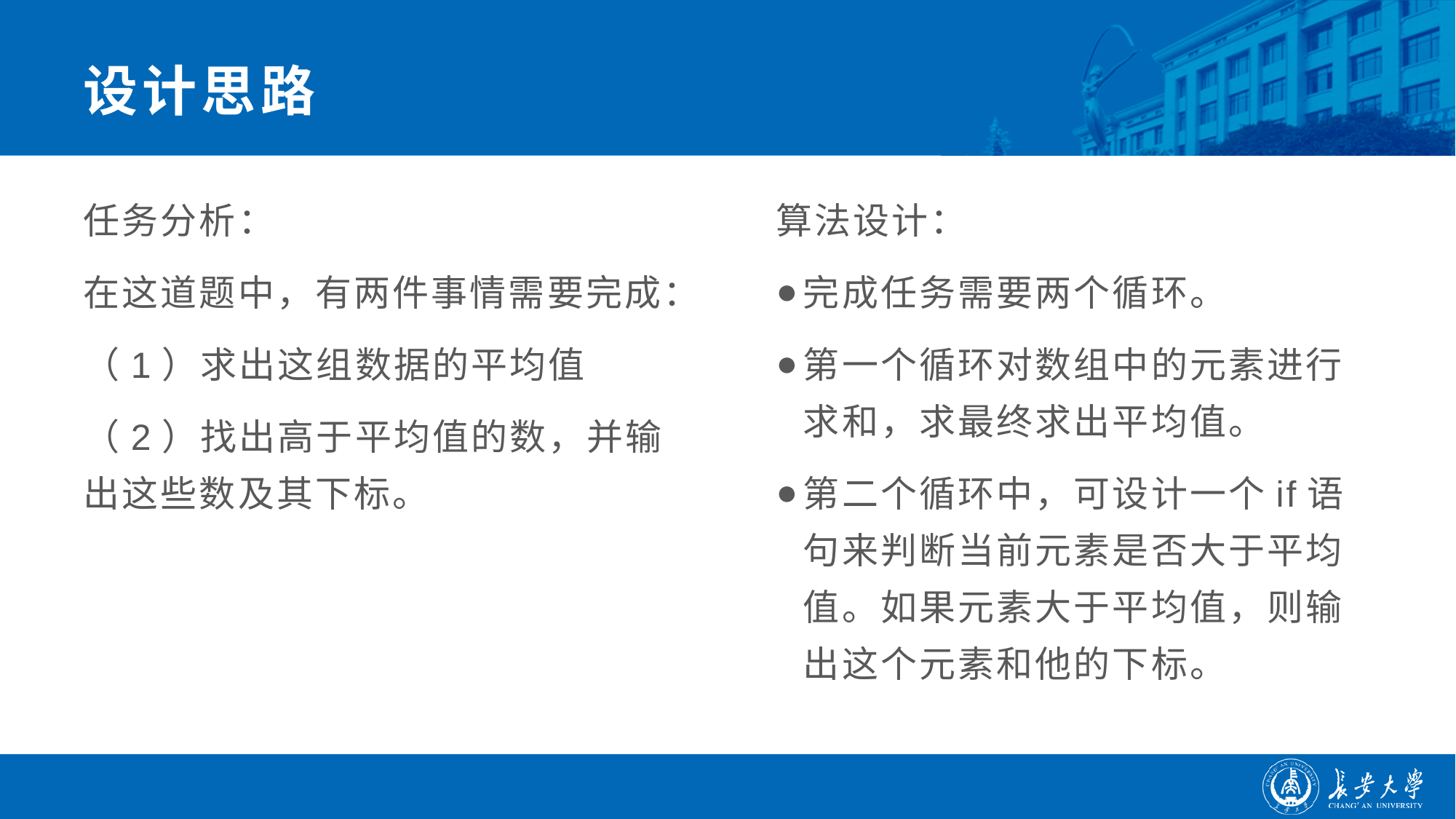

# 设计思路
任务分析：
在这道题中，有两件事情需要完成：
（1）求出这组数据的平均值
（2）找出高于平均值的数，并输出这些数及其下标。
算法设计：
完成任务需要两个循环。
第一个循环对数组中的元素进行求和，求最终求出平均值。
第二个循环中，可设计一个if语句来判断当前元素是否大于平均值。如果元素大于平均值，则输出这个元素和他的下标。